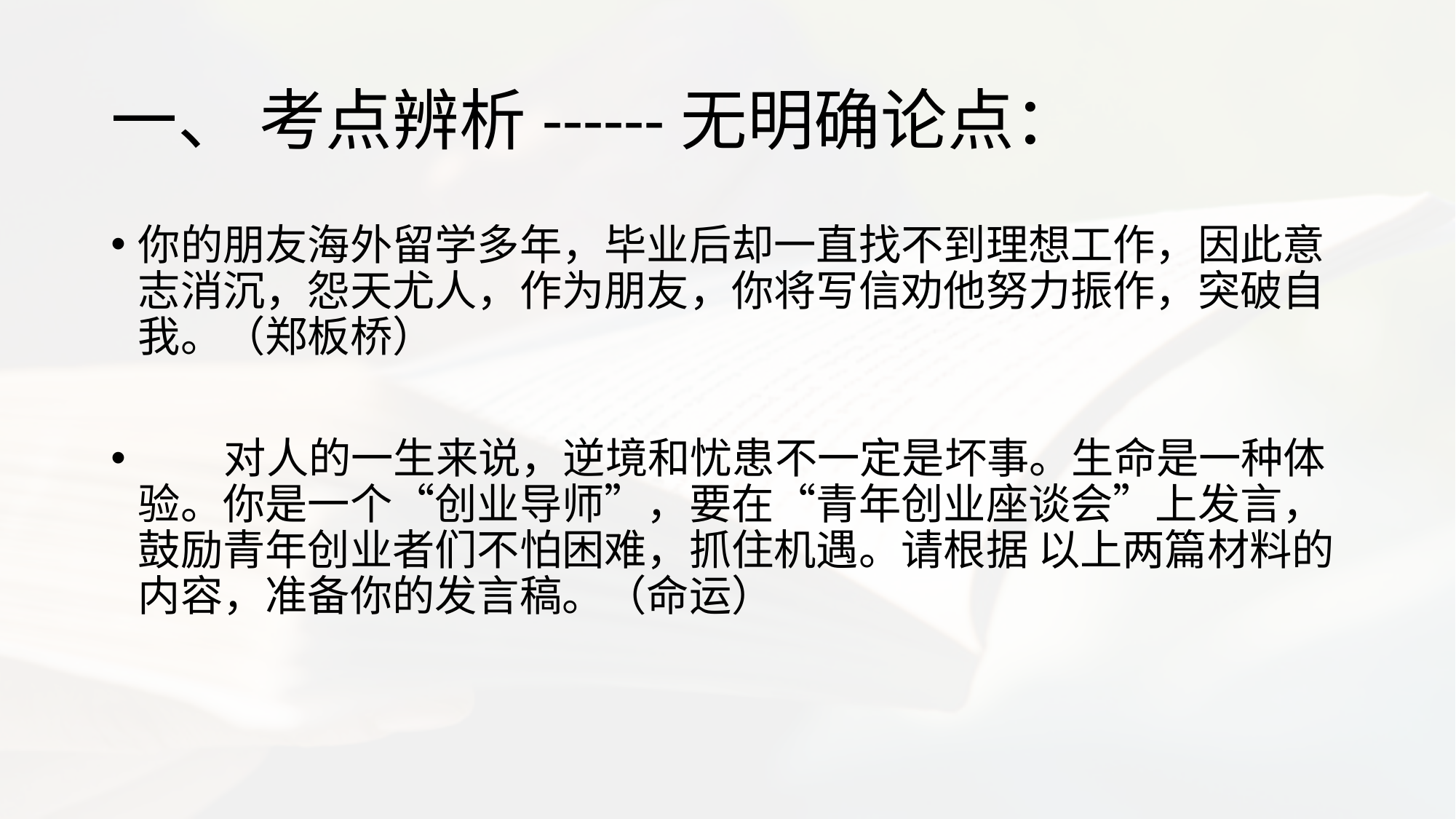

# 一、 考点辨析------无明确论点：
你的朋友海外留学多年，毕业后却一直找不到理想工作，因此意志消沉，怨天尤人，作为朋友，你将写信劝他努力振作，突破自我。（郑板桥）

        对人的一生来说，逆境和忧患不一定是坏事。生命是一种体验。你是一个“创业导师”，要在“青年创业座谈会”上发言，鼓励青年创业者们不怕困难，抓住机遇。请根据 以上两篇材料的内容，准备你的发言稿。（命运）